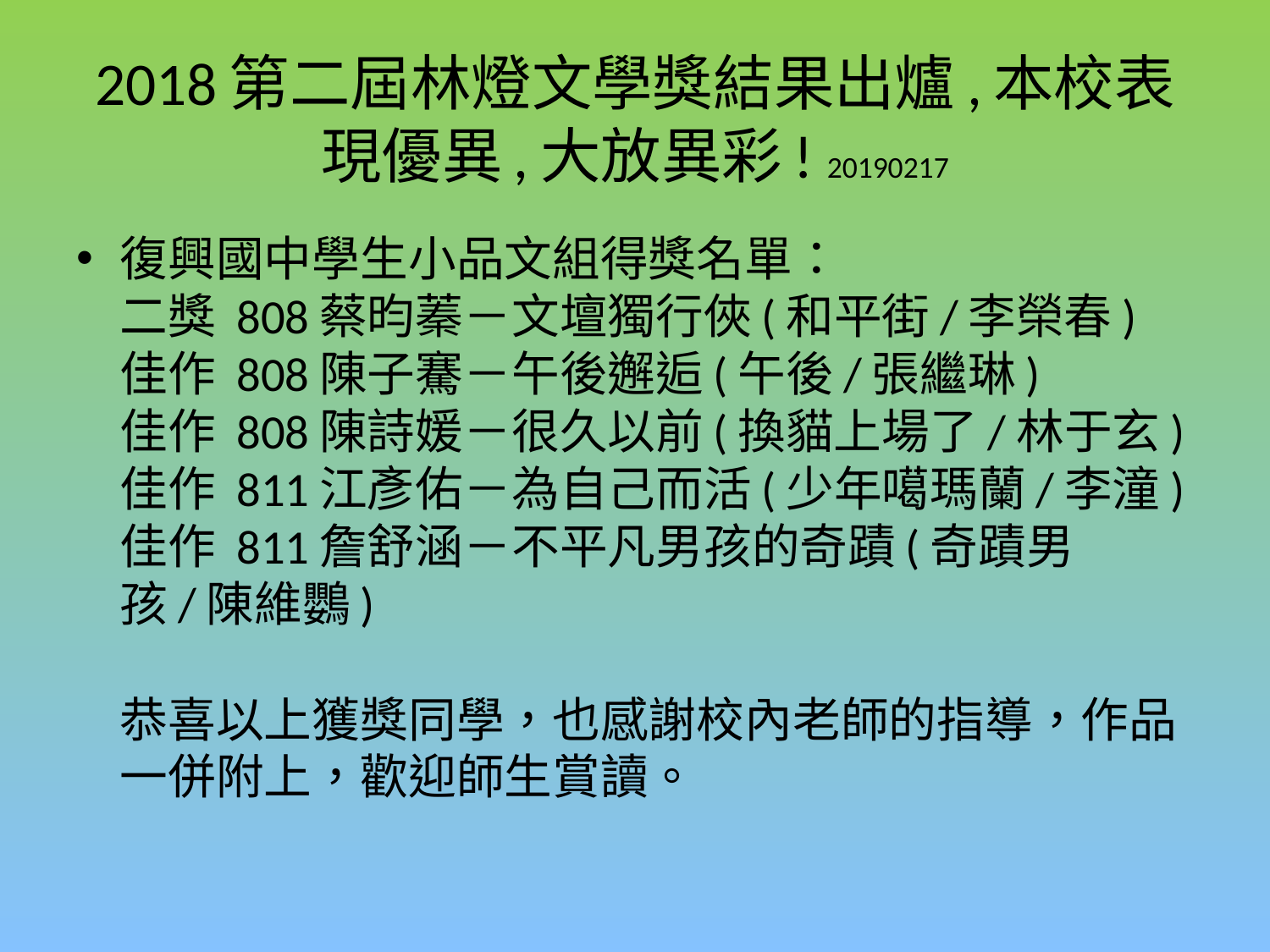

# 2018第二屆林燈文學獎結果出爐,本校表現優異,大放異彩! 20190217
復興國中學生小品文組得獎名單：
二獎 808蔡昀蓁－文壇獨行俠(和平街/李榮春)
佳作 808陳子騫－午後邂逅(午後/張繼琳)
佳作 808陳詩媛－很久以前(換貓上場了/林于玄)
佳作 811江彥佑－為自己而活(少年噶瑪蘭/李潼)
佳作 811詹舒涵－不平凡男孩的奇蹟(奇蹟男孩/陳維鸚)
恭喜以上獲獎同學，也感謝校內老師的指導，作品一併附上，歡迎師生賞讀。